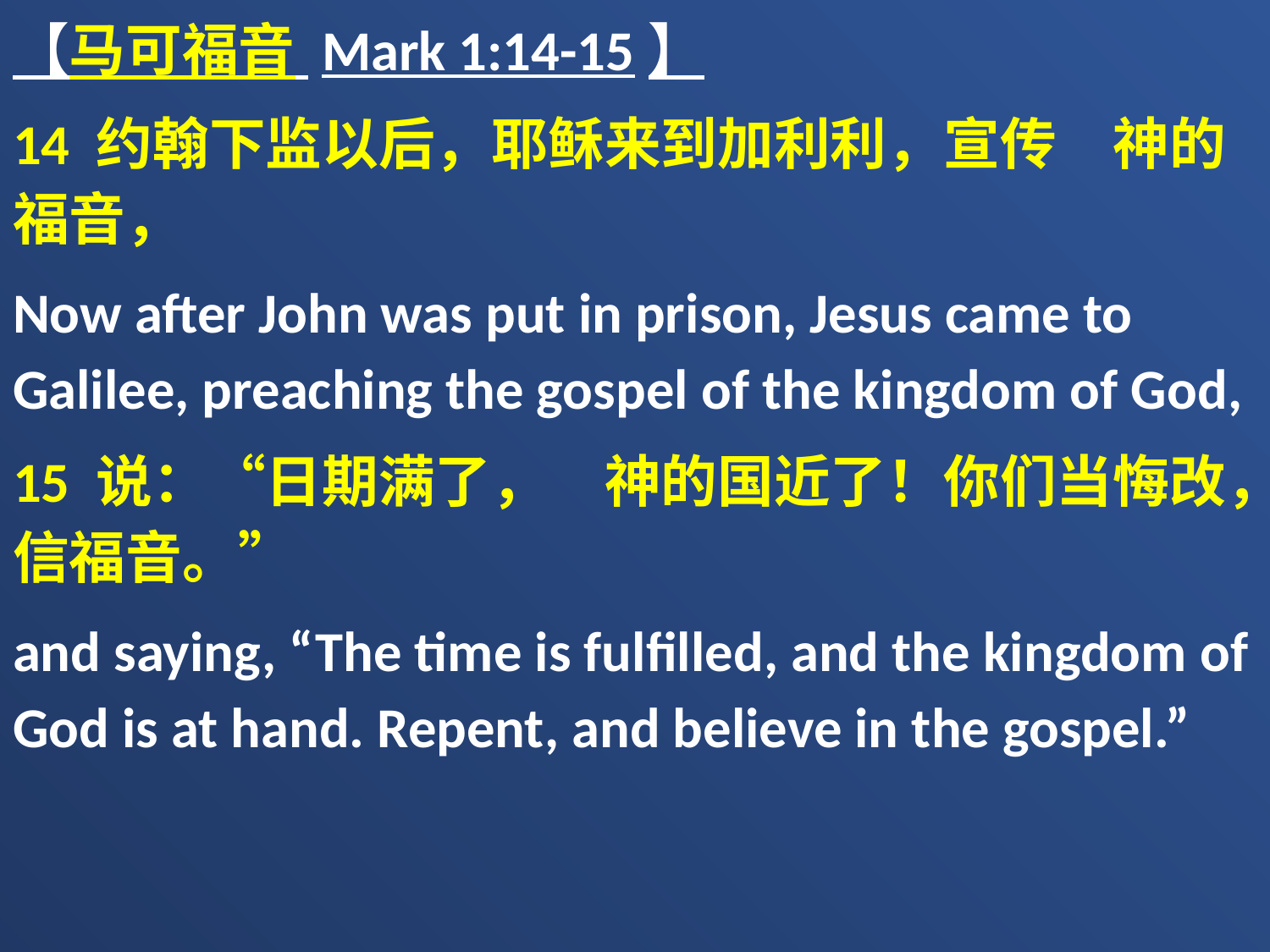

【马可福音 Mark 1:14-15】
14 约翰下监以后，耶稣来到加利利，宣传　神的福音，
Now after John was put in prison, Jesus came to Galilee, preaching the gospel of the kingdom of God,
15 说：“日期满了，　神的国近了！你们当悔改，信福音。”
and saying, “The time is fulfilled, and the kingdom of God is at hand. Repent, and believe in the gospel.”